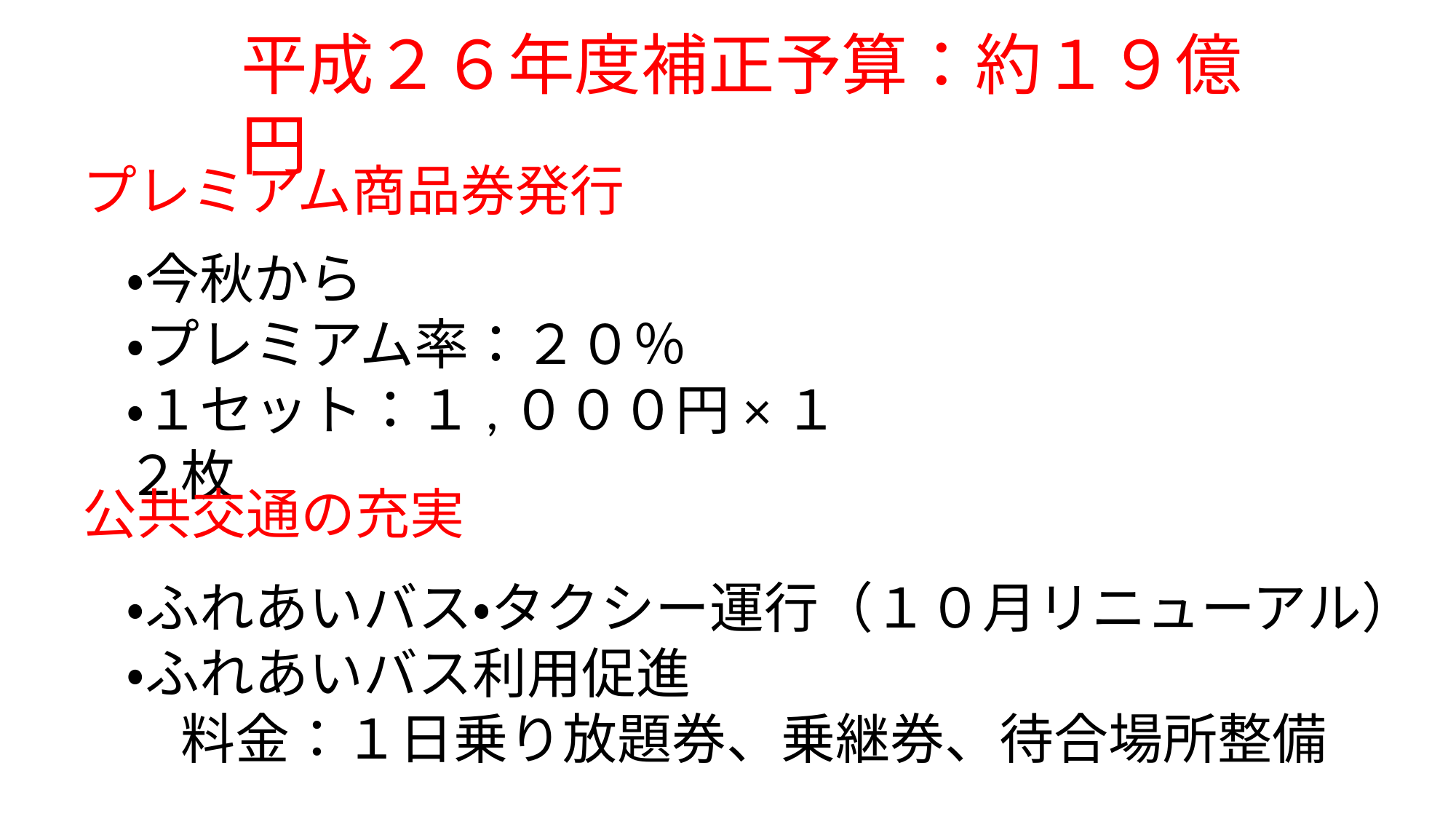

平成２６年度補正予算：約１９億円
プレミアム商品券発行
・今秋から
・プレミアム率：２０％
・１セット：１,０００円×１２枚
公共交通の充実
・ふれあいバス・タクシー運行（１０月リニューアル）
・ふれあいバス利用促進
　料金：１日乗り放題券、乗継券、待合場所整備